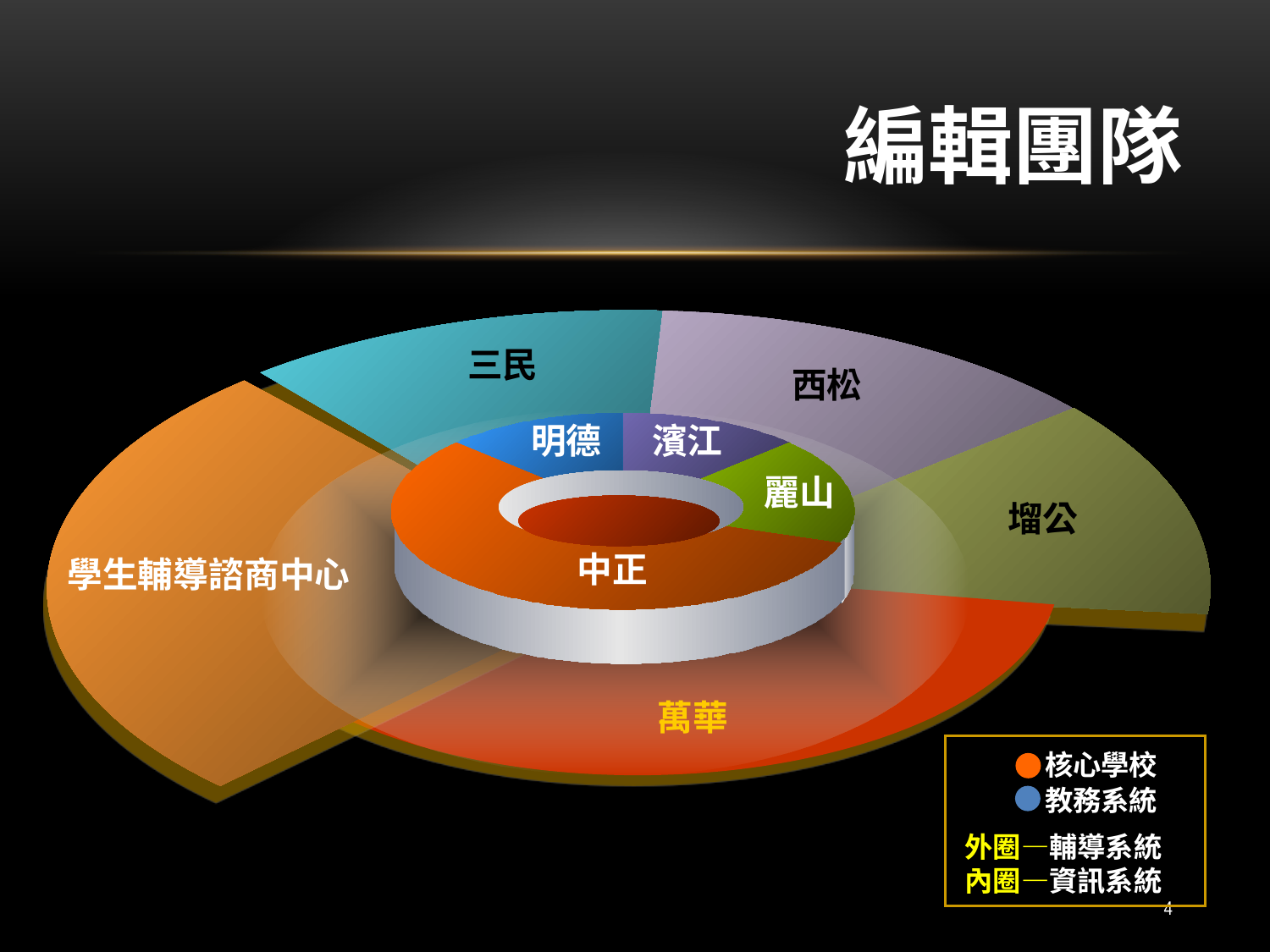

編輯團隊

三民
西松

明德
濱江

麗山

塯公

中正
學生輔導諮商中心

萬華

核心學校
教務系統

外圈—輔導系統
內圈—資訊系統
4